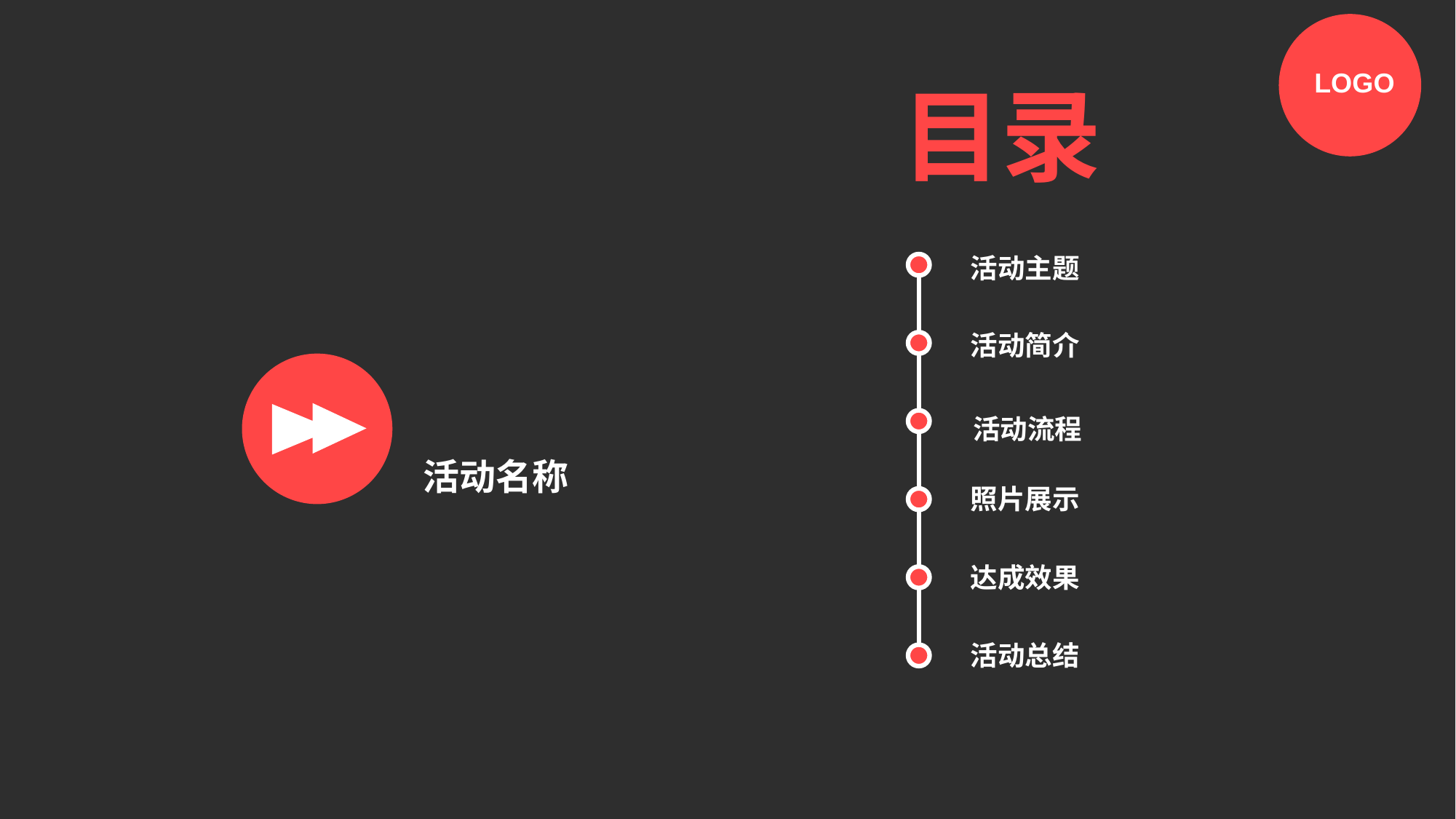

LOGO
目录
活动主题

活动简介

活动流程
活动名称
照片展示
达成效果
活动总结